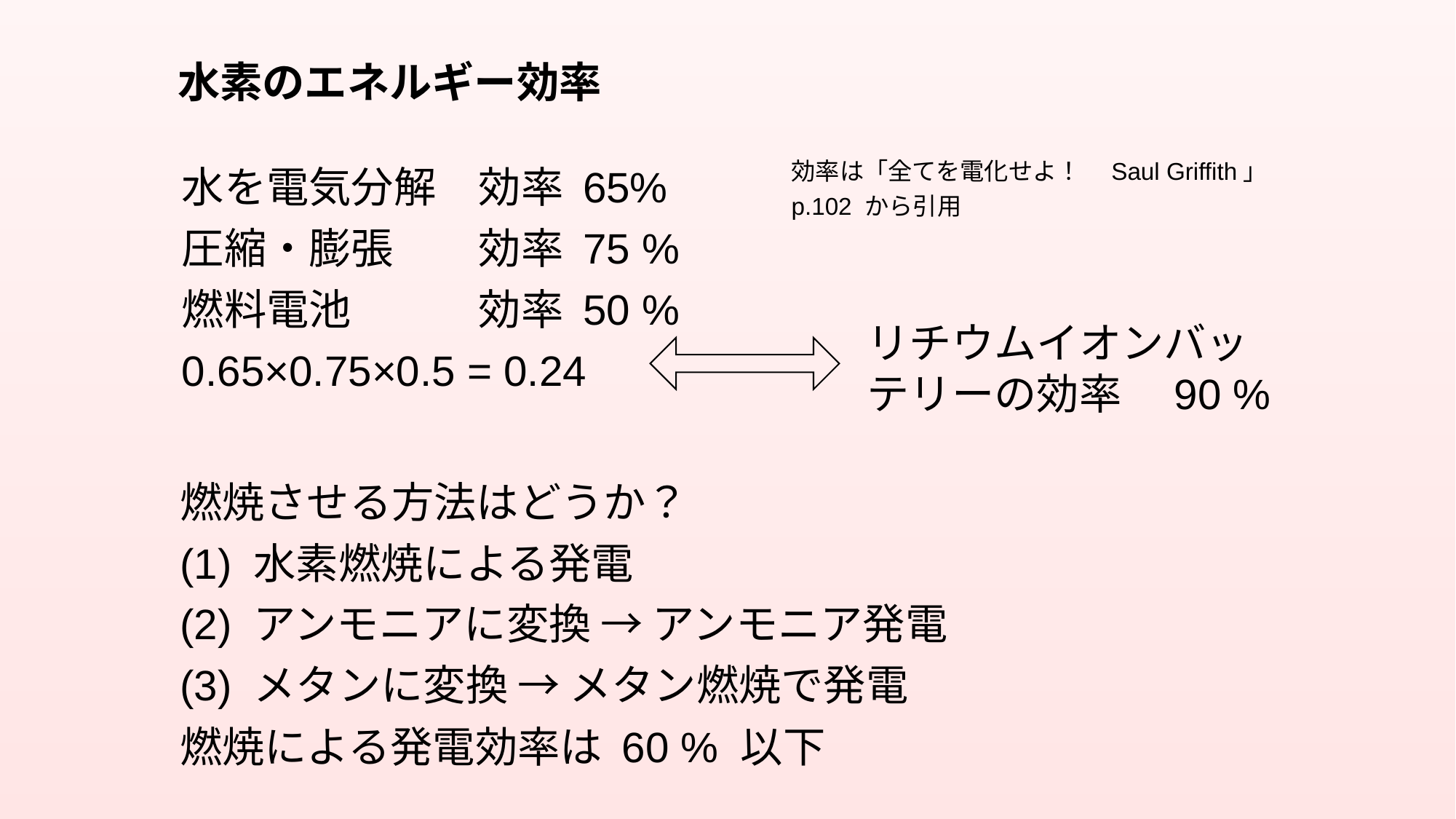

水素のエネルギー効率
水を電気分解　効率 65%
圧縮・膨張　　効率 75 %
燃料電池　　　効率 50 %
0.65×0.75×0.5 = 0.24
効率は「全てを電化せよ！　Saul Griffith」
p.102 から引用
リチウムイオンバッテリーの効率　90 %

燃焼させる方法はどうか？
(1) 水素燃焼による発電
(2) アンモニアに変換 → アンモニア発電
(3) メタンに変換 → メタン燃焼で発電
燃焼による発電効率は 60 % 以下